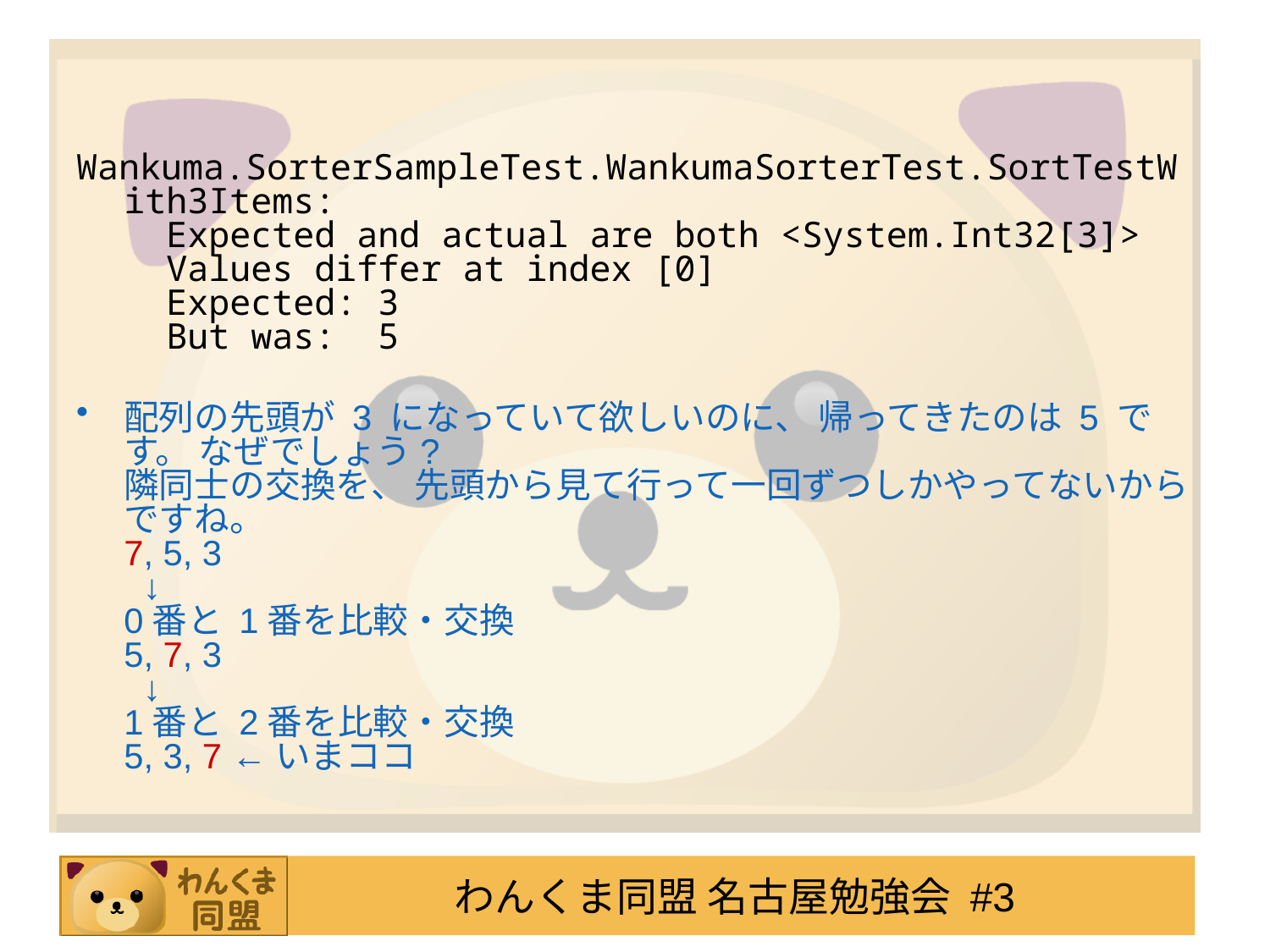

#
Wankuma.SorterSampleTest.WankumaSorterTest.SortTestWith3Items:
  Expected and actual are both <System.Int32[3]>
  Values differ at index [0]
  Expected: 3
  But was:  5

配列の先頭が 3 になっていて欲しいのに、 帰ってきたのは 5 です。 なぜでしょう?
隣同士の交換を、 先頭から見て行って一回ずつしかやってないからですね。
7, 5, 3
  ↓
0番と 1番を比較・交換
5, 7, 3
  ↓
1番と 2番を比較・交換
5, 3, 7 ←いまココ